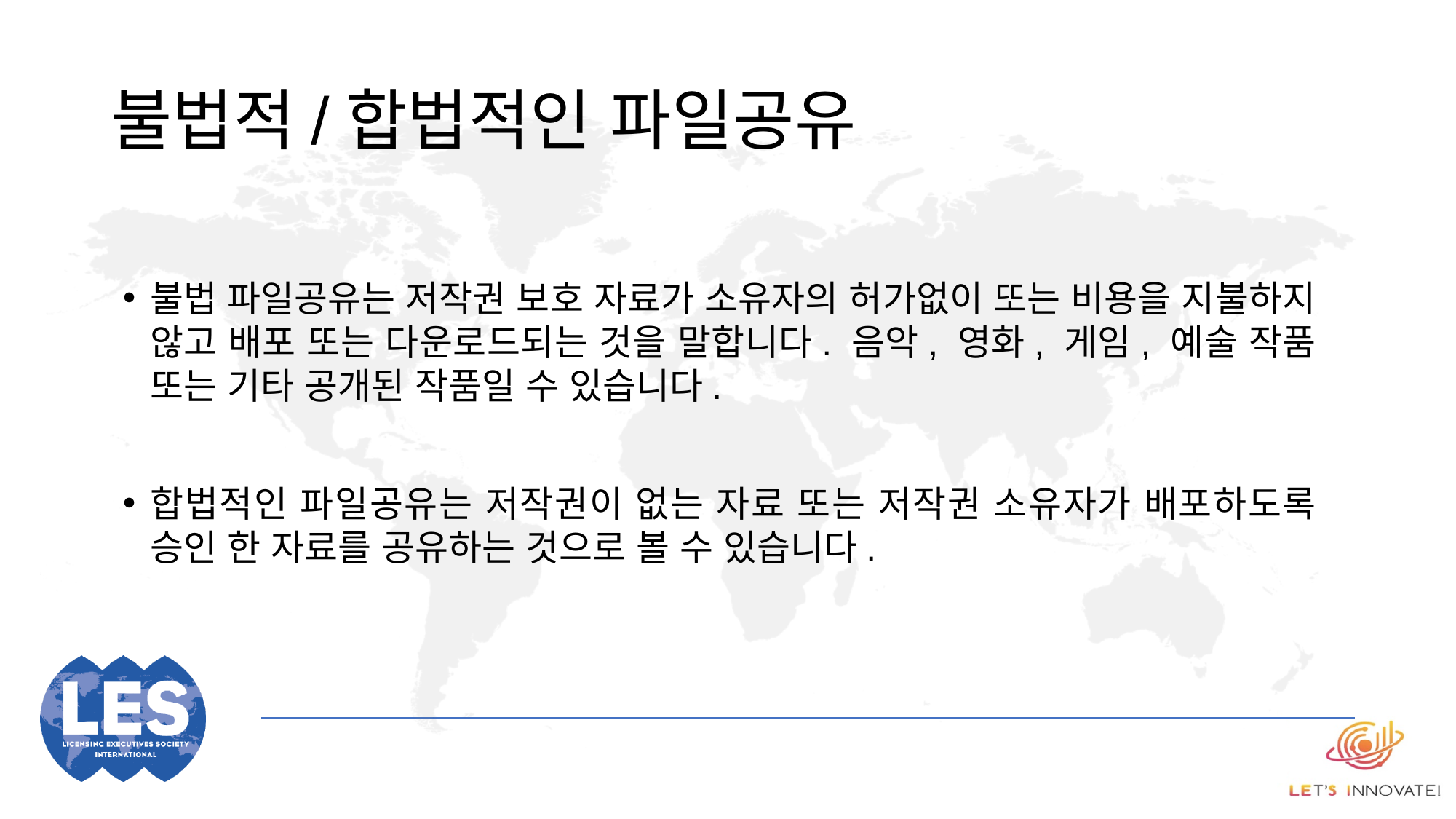

# 불법적/합법적인 파일공유

불법 파일공유는 저작권 보호 자료가 소유자의 허가없이 또는 비용을 지불하지 않고 배포 또는 다운로드되는 것을 말합니다. 음악, 영화, 게임, 예술 작품 또는 기타 공개된 작품일 수 있습니다.

합법적인 파일공유는 저작권이 없는 자료 또는 저작권 소유자가 배포하도록 승인 한 자료를 공유하는 것으로 볼 수 있습니다.